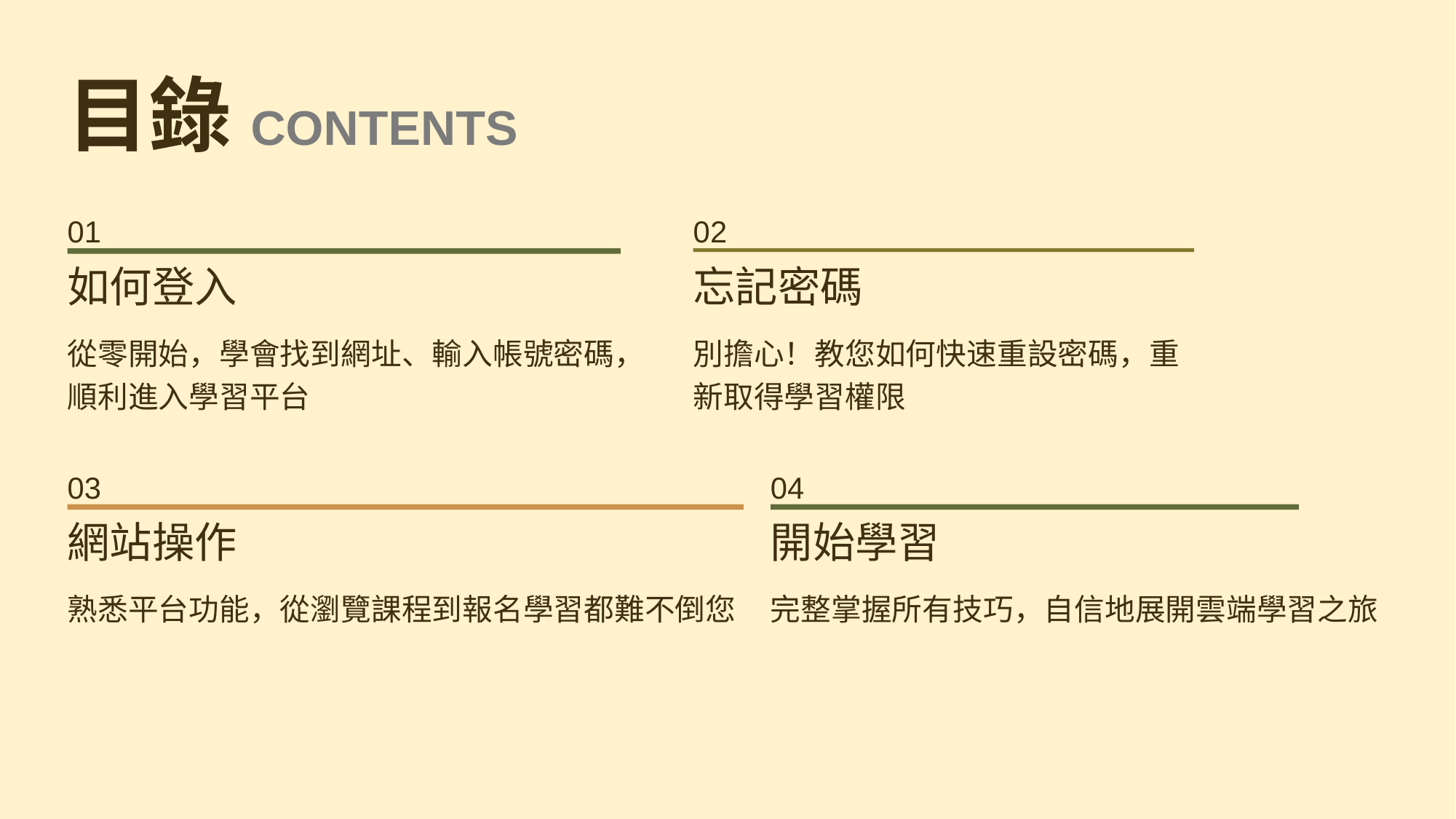

目錄CONTENTS
01
02

如何登入
忘記密碼
從零開始，學會找到網址、輸入帳號密碼，順利進入學習平台
別擔心！教您如何快速重設密碼，重新取得學習權限
03
04

網站操作
開始學習
熟悉平台功能，從瀏覽課程到報名學習都難不倒您
完整掌握所有技巧，自信地展開雲端學習之旅